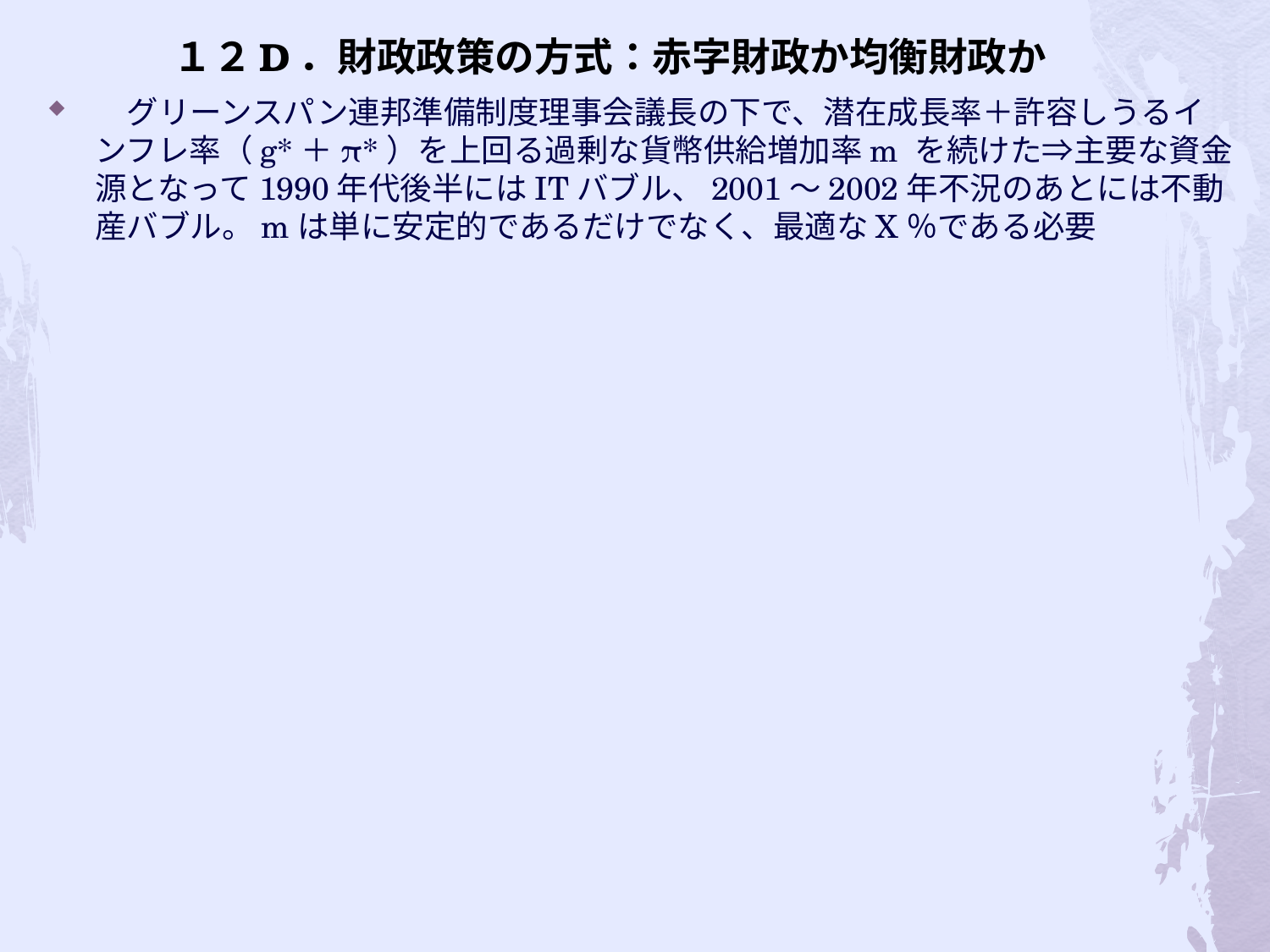

# １２D．財政政策の方式：赤字財政か均衡財政か
　グリーンスパン連邦準備制度理事会議長の下で、潜在成長率＋許容しうるインフレ率（g*＋π*）を上回る過剰な貨幣供給増加率m を続けた⇒主要な資金源となって1990年代後半にはITバブル、2001～2002年不況のあとには不動産バブル。mは単に安定的であるだけでなく、最適なX％である必要